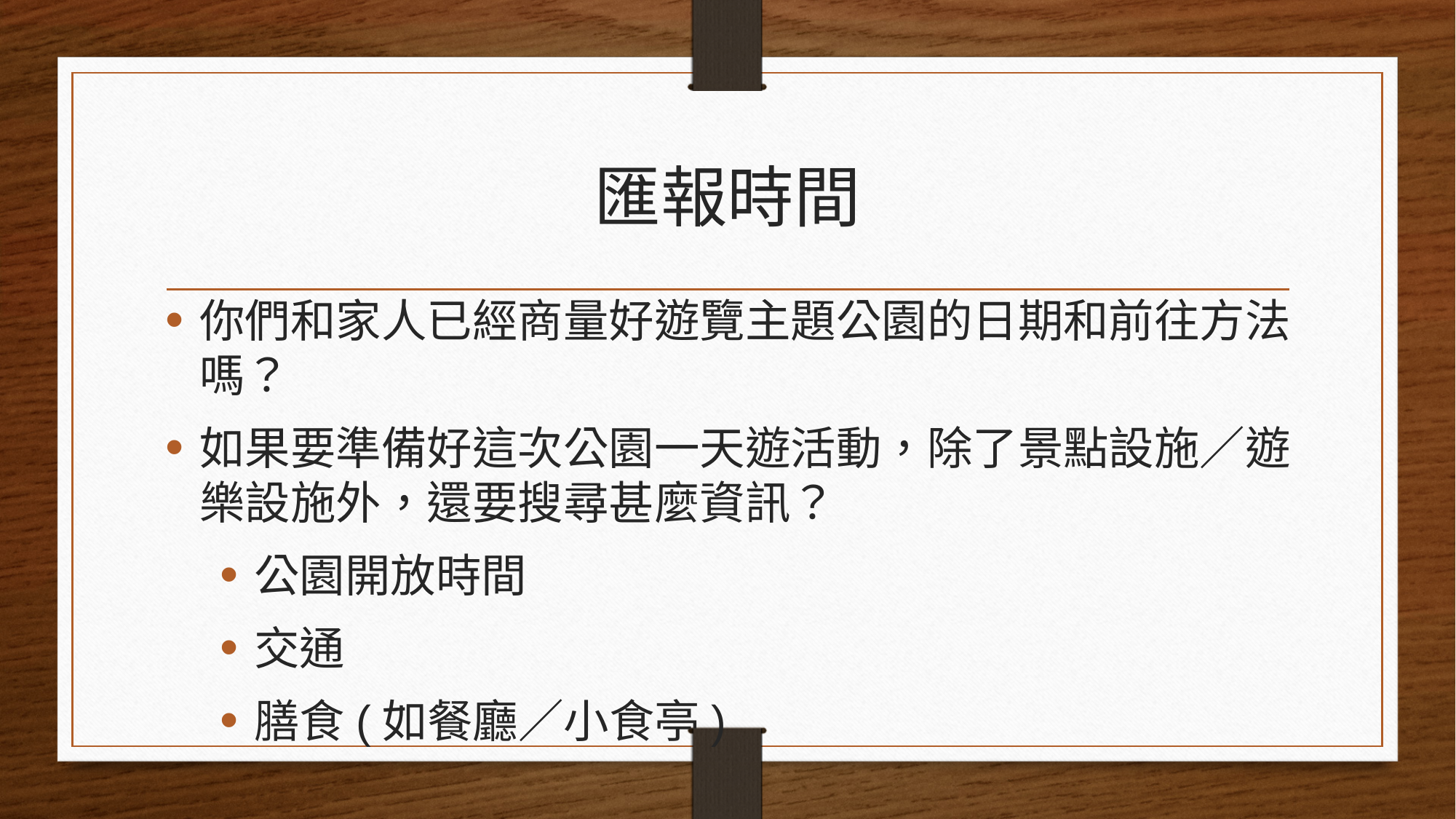

# 匯報時間
你們和家人已經商量好遊覽主題公園的日期和前往方法嗎？
如果要準備好這次公園一天遊活動，除了景點設施／遊樂設施外，還要搜尋甚麼資訊？
公園開放時間
交通
膳食(如餐廳／小食亭)